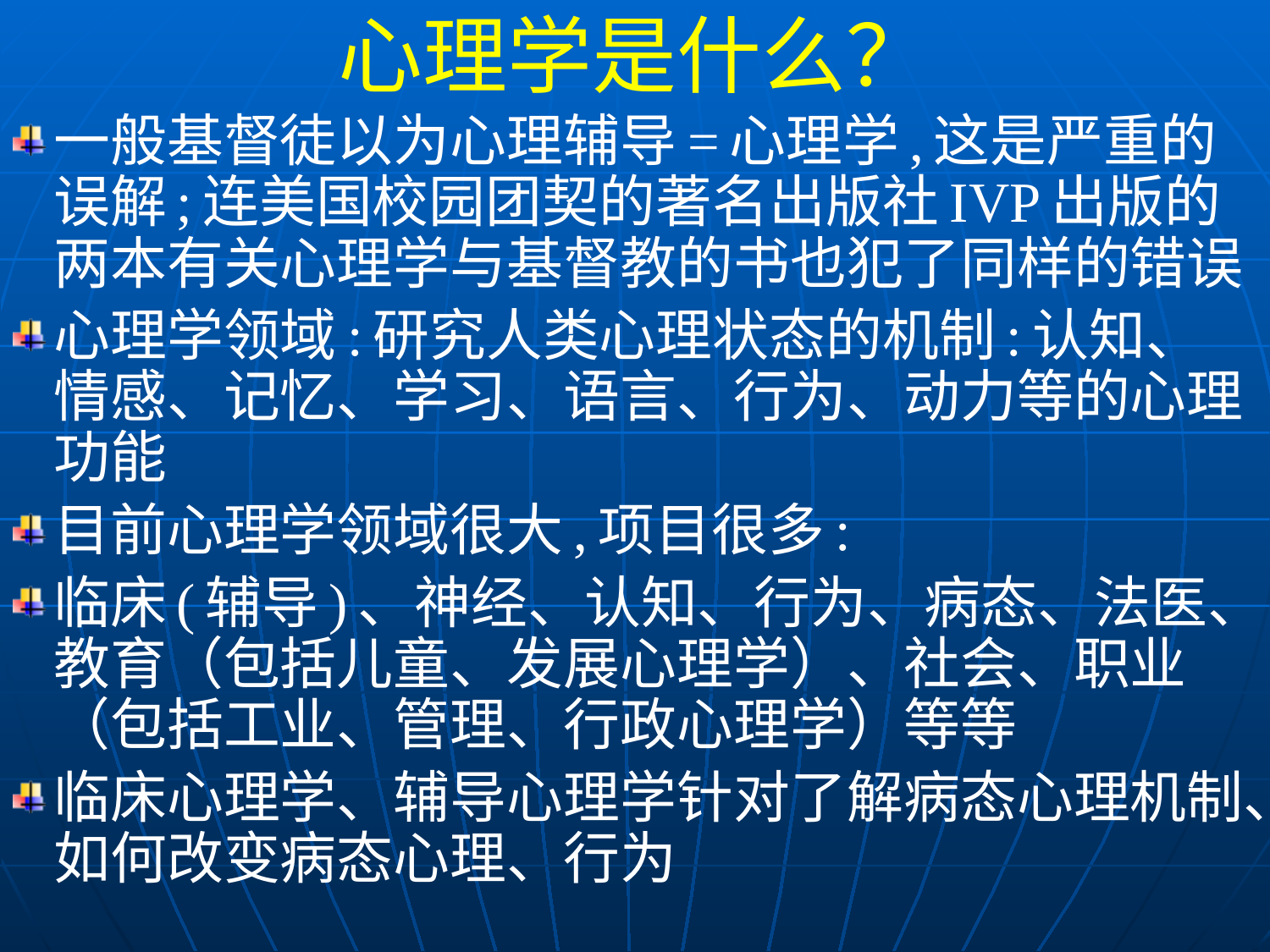

心理学是什么？
一般基督徒以为心理辅导=心理学,这是严重的误解;连美国校园团契的著名出版社IVP出版的两本有关心理学与基督教的书也犯了同样的错误
心理学领域:研究人类心理状态的机制:认知、情感、记忆、学习、语言、行为、动力等的心理功能
目前心理学领域很大,项目很多:
临床(辅导)、神经、认知、行为、病态、法医、教育（包括儿童、发展心理学）、社会、职业（包括工业、管理、行政心理学）等等
临床心理学、辅导心理学针对了解病态心理机制、如何改变病态心理、行为